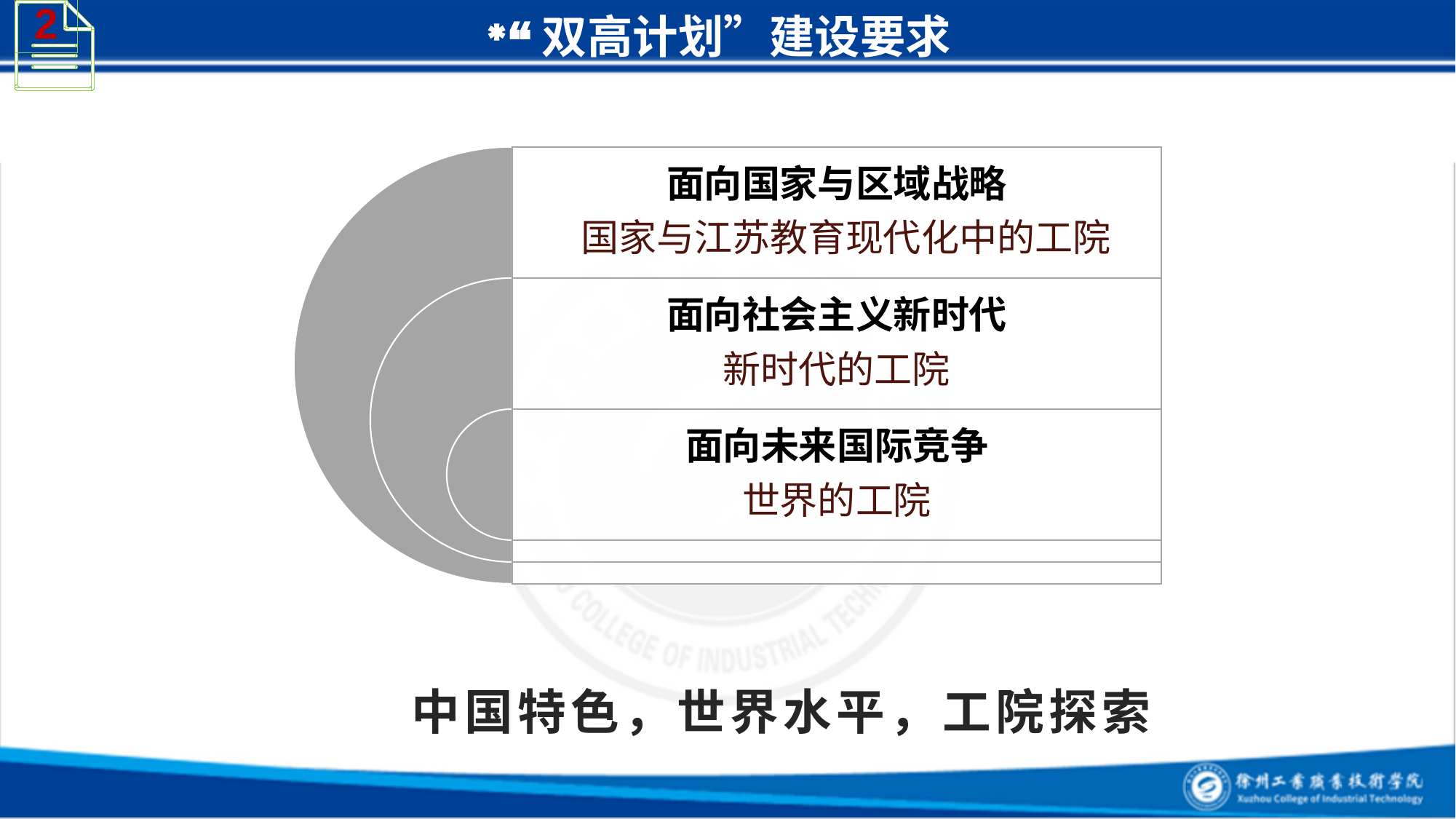

2
 *“双高计划”建设要求
面向国家与区域战略
 国家与江苏教育现代化中的工院
面向社会主义新时代
新时代的工院
面向未来国际竞争
世界的工院
中国特色，世界水平，工院探索